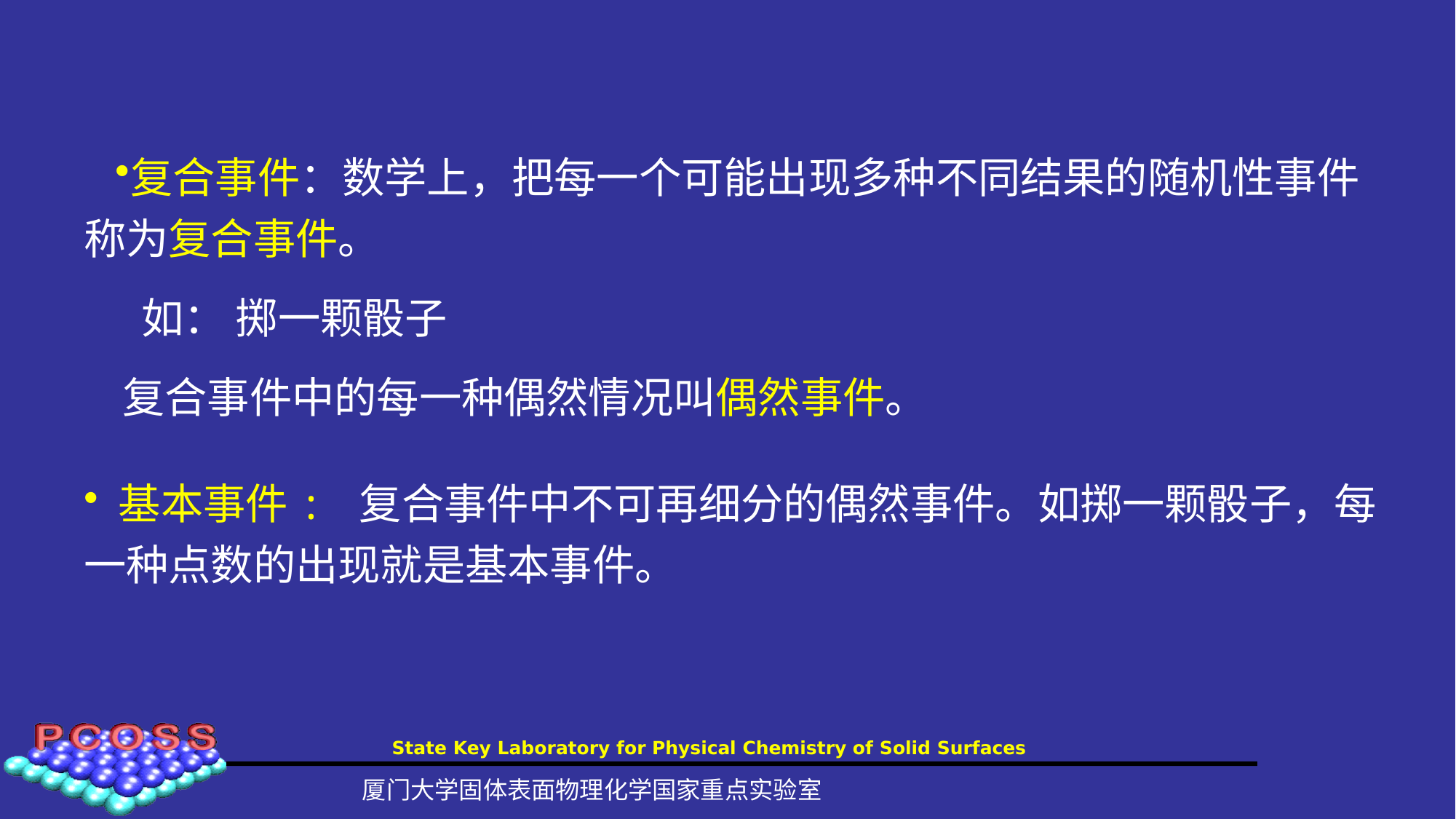

复合事件：数学上，把每一个可能出现多种不同结果的随机性事件称为复合事件。
     如： 掷一颗骰子
   复合事件中的每一种偶然情况叫偶然事件。
 基本事件: 复合事件中不可再细分的偶然事件。如掷一颗骰子，每一种点数的出现就是基本事件。